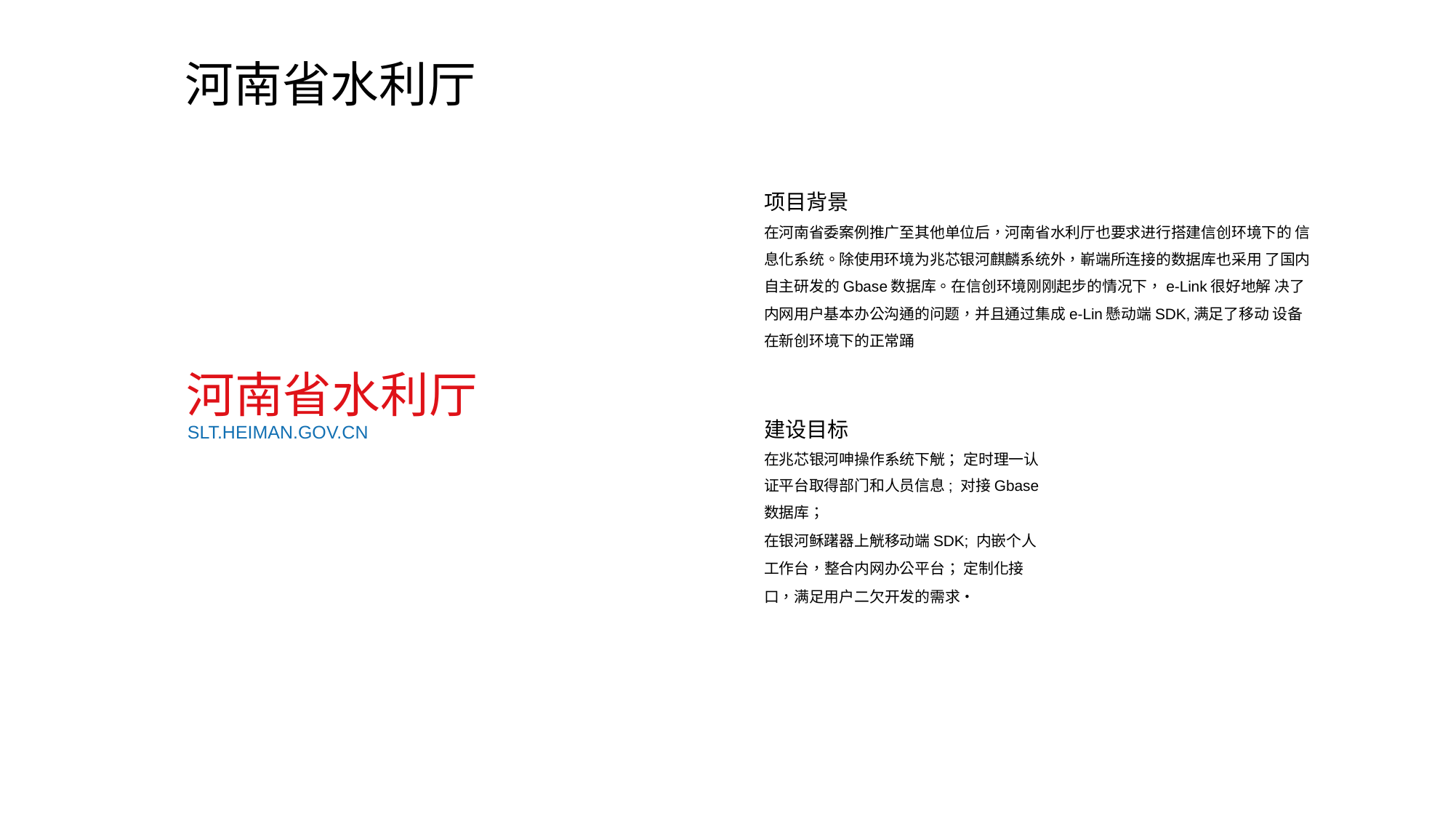

河南省水利厅
项目背景
在河南省委案例推广至其他单位后，河南省水利厅也要求进行搭建信创环境下的 信息化系统。除使用环境为兆芯银河麒麟系统外，嶄端所连接的数据库也采用 了国内自主研发的Gbase数据库。在信创环境刚刚起步的情况下，e-Link很好地解 决了内网用户基本办公沟通的问题，并且通过集成e-Lin懸动端SDK,满足了移动 设备在新创环境下的正常踊
河南省水利厅
建设目标
在兆芯银河呻操作系统下觥； 定时理一认证平台取得部门和人员信息; 对接Gbase数据库；
在银河稣躇器上觥移动端SDK; 内嵌个人工作台，整合内网办公平台； 定制化接口，满足用户二欠开发的需求•
slt.heiman.gov.cn